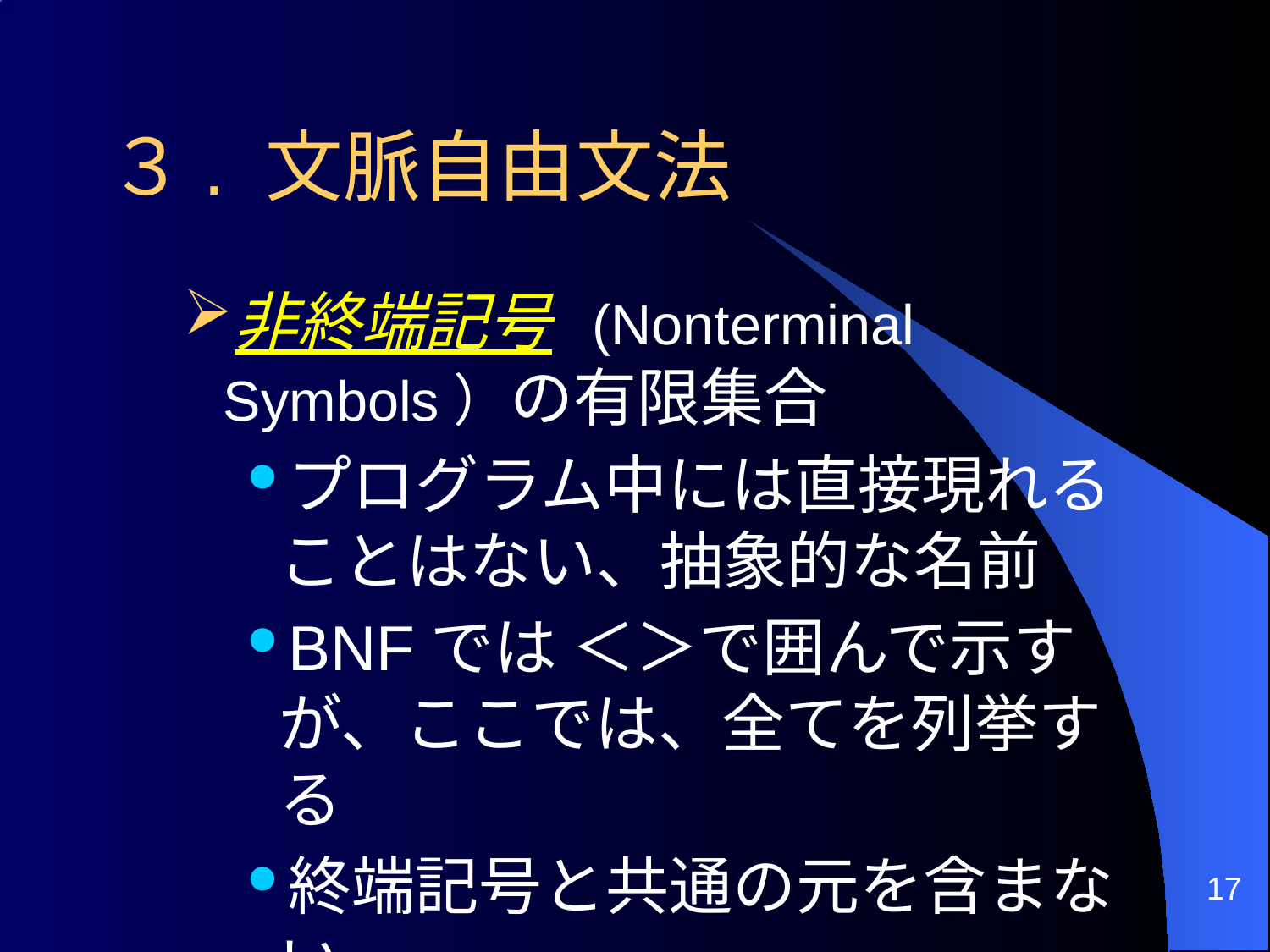

# ３. 文脈自由文法
非終端記号  (Nonterminal Symbols）の有限集合
プログラム中には直接現れることはない、抽象的な名前
BNFでは ＜＞で囲んで示すが、ここでは、全てを列挙する
終端記号と共通の元を含まない
17